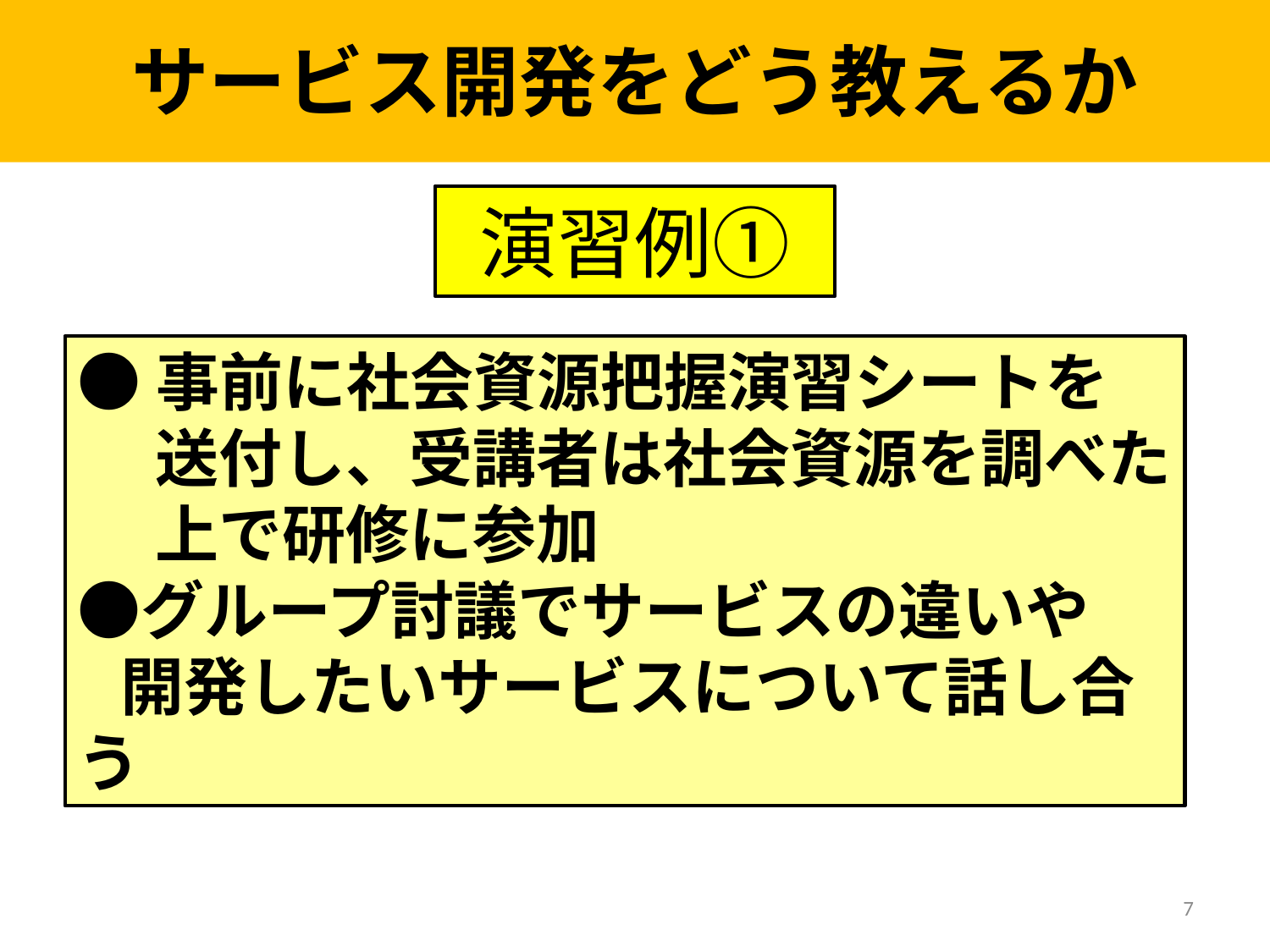

サービス開発をどう教えるか
演習例①
●事前に社会資源把握演習シートを
　 送付し、受講者は社会資源を調べた
　 上で研修に参加
●グループ討議でサービスの違いや
   開発したいサービスについて話し合う
7